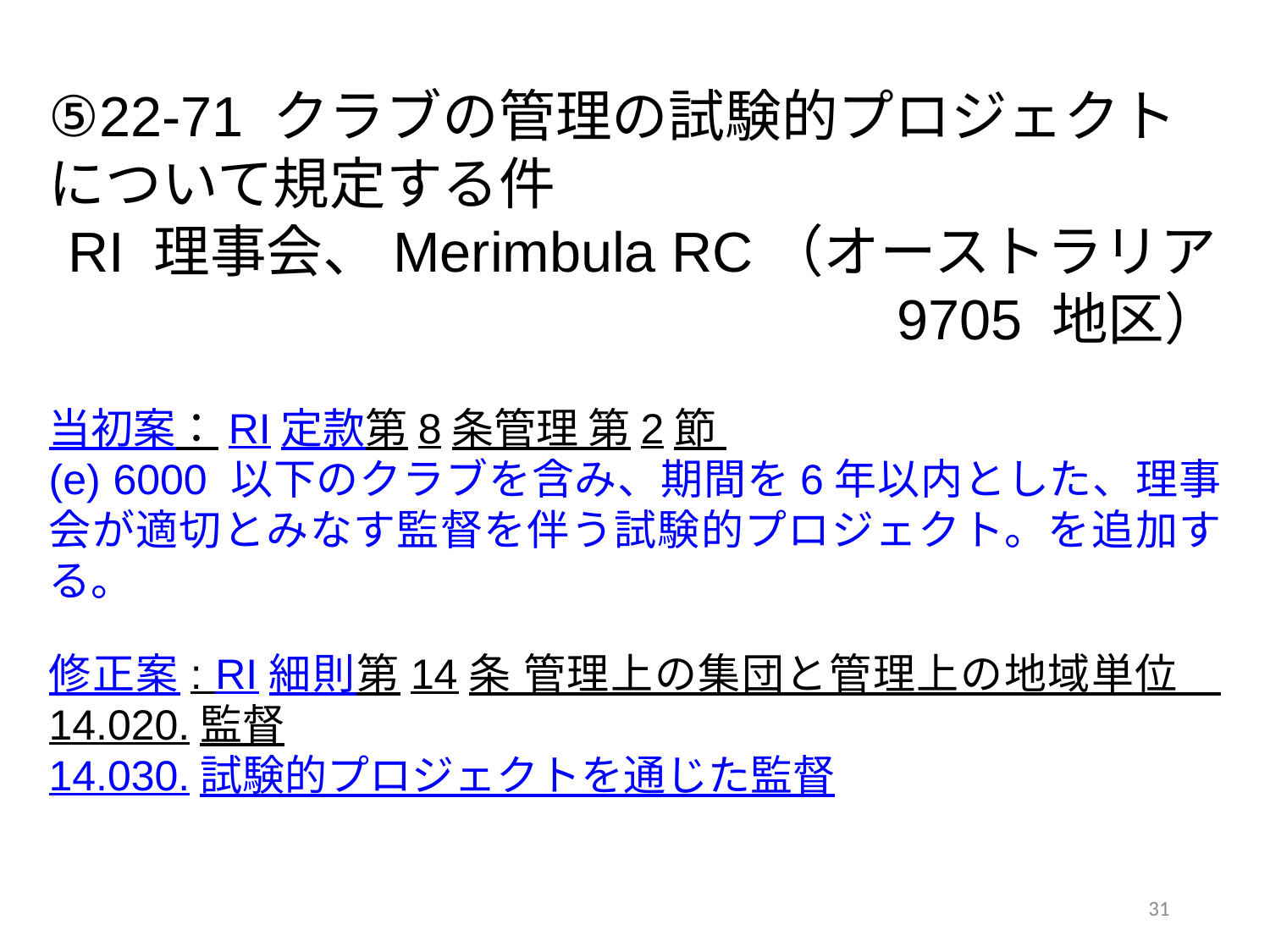

⑤22-71 クラブの管理の試験的プロジェクトについて規定する件
 RI 理事会、Merimbula RC（オーストラリア9705 地区）

当初案：RI定款第8条管理 第2節
(e) 6000 以下のクラブを含み、期間を6年以内とした、理事会が適切とみなす監督を伴う試験的プロジェクト。を追加する。

修正案: RI細則第14条 管理上の集団と管理上の地域単位　 14.020.監督
14.030.試験的プロジェクトを通じた監督

31